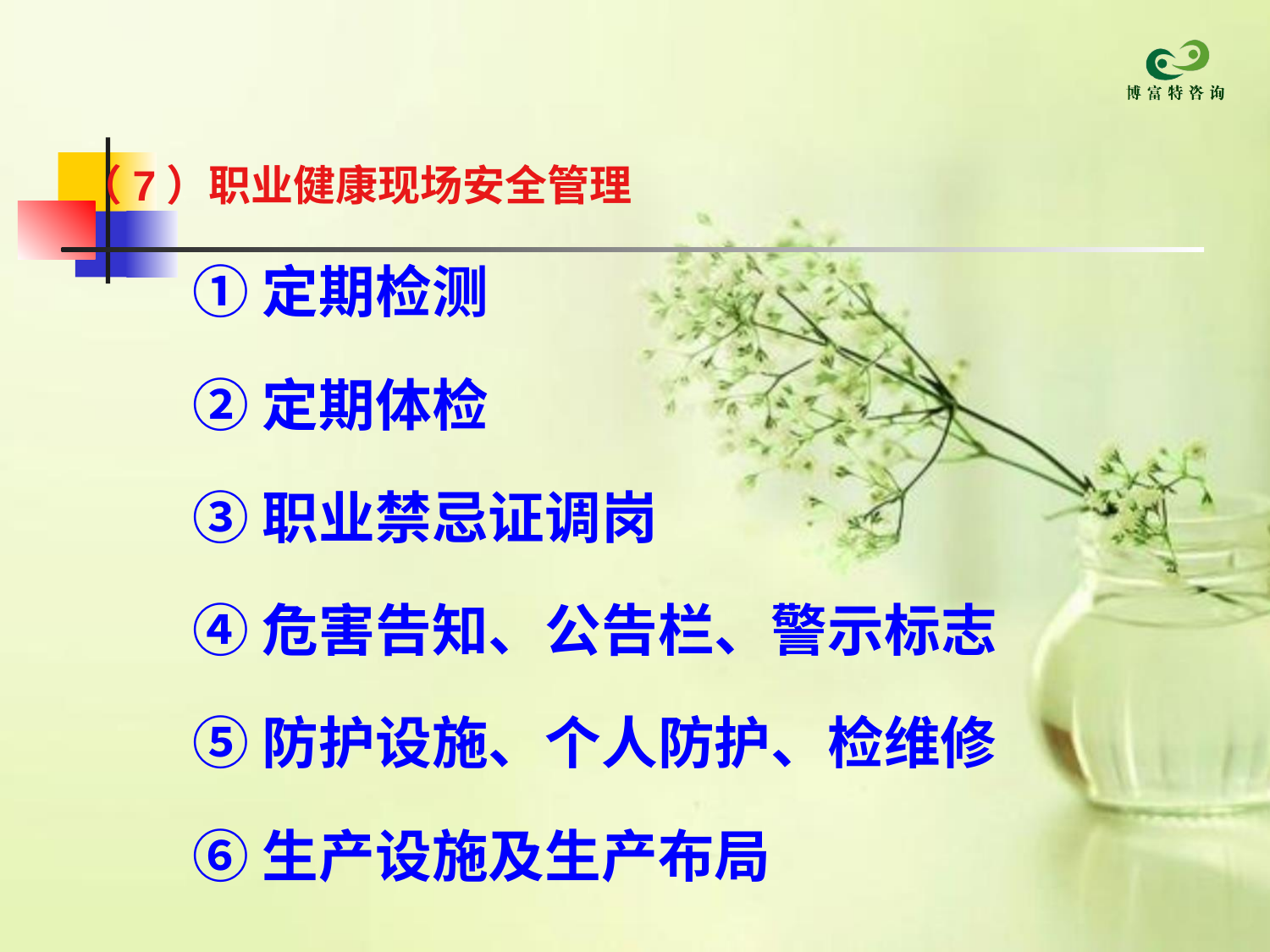

（7）职业健康现场安全管理
①定期检测
②定期体检
③职业禁忌证调岗
④危害告知、公告栏、警示标志
⑤防护设施、个人防护、检维修
⑥生产设施及生产布局